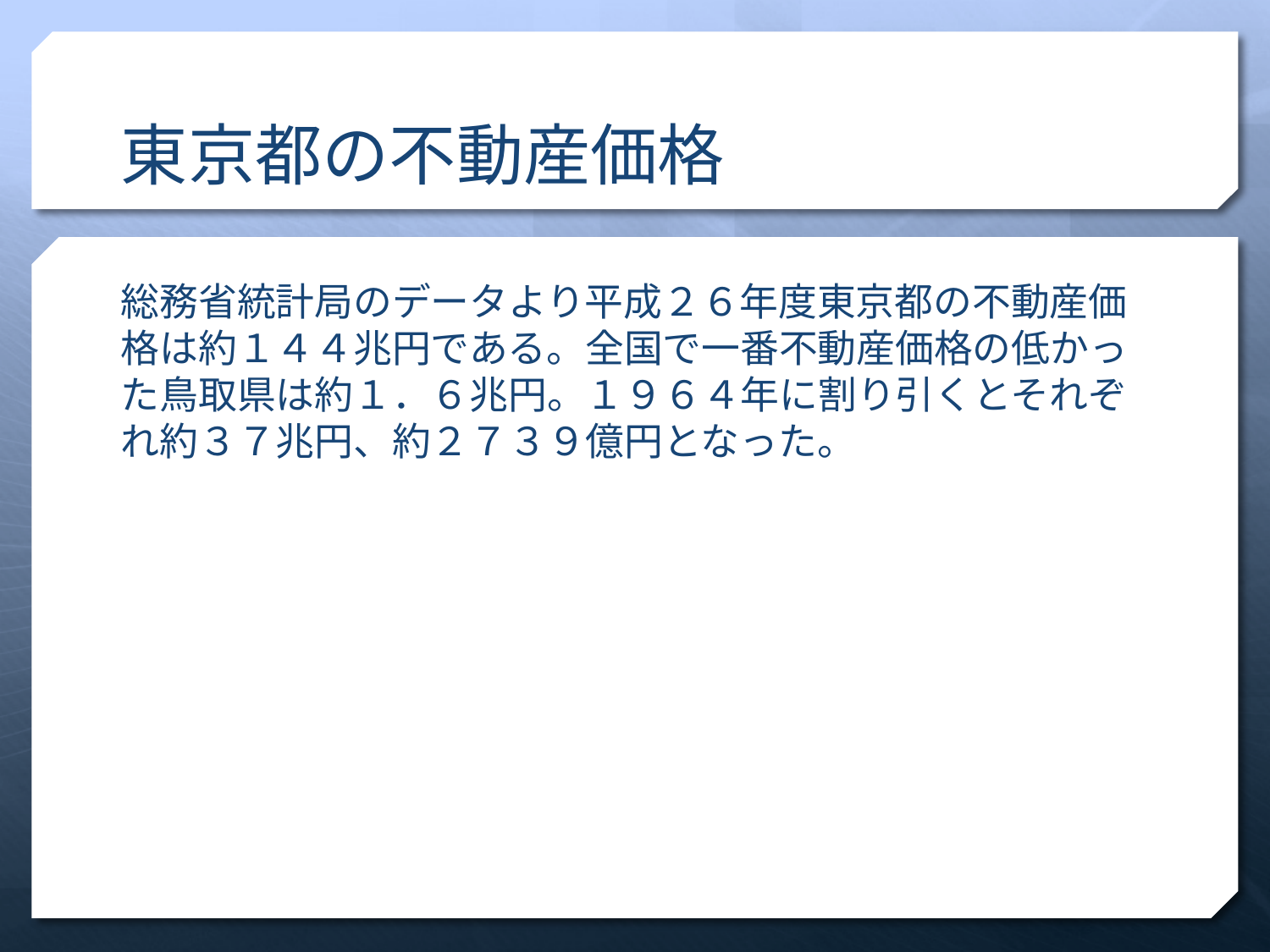

# 東京都の不動産価格
総務省統計局のデータより平成２６年度東京都の不動産価格は約１４４兆円である。全国で一番不動産価格の低かった鳥取県は約１．６兆円。１９６４年に割り引くとそれぞれ約３７兆円、約２７３９億円となった。